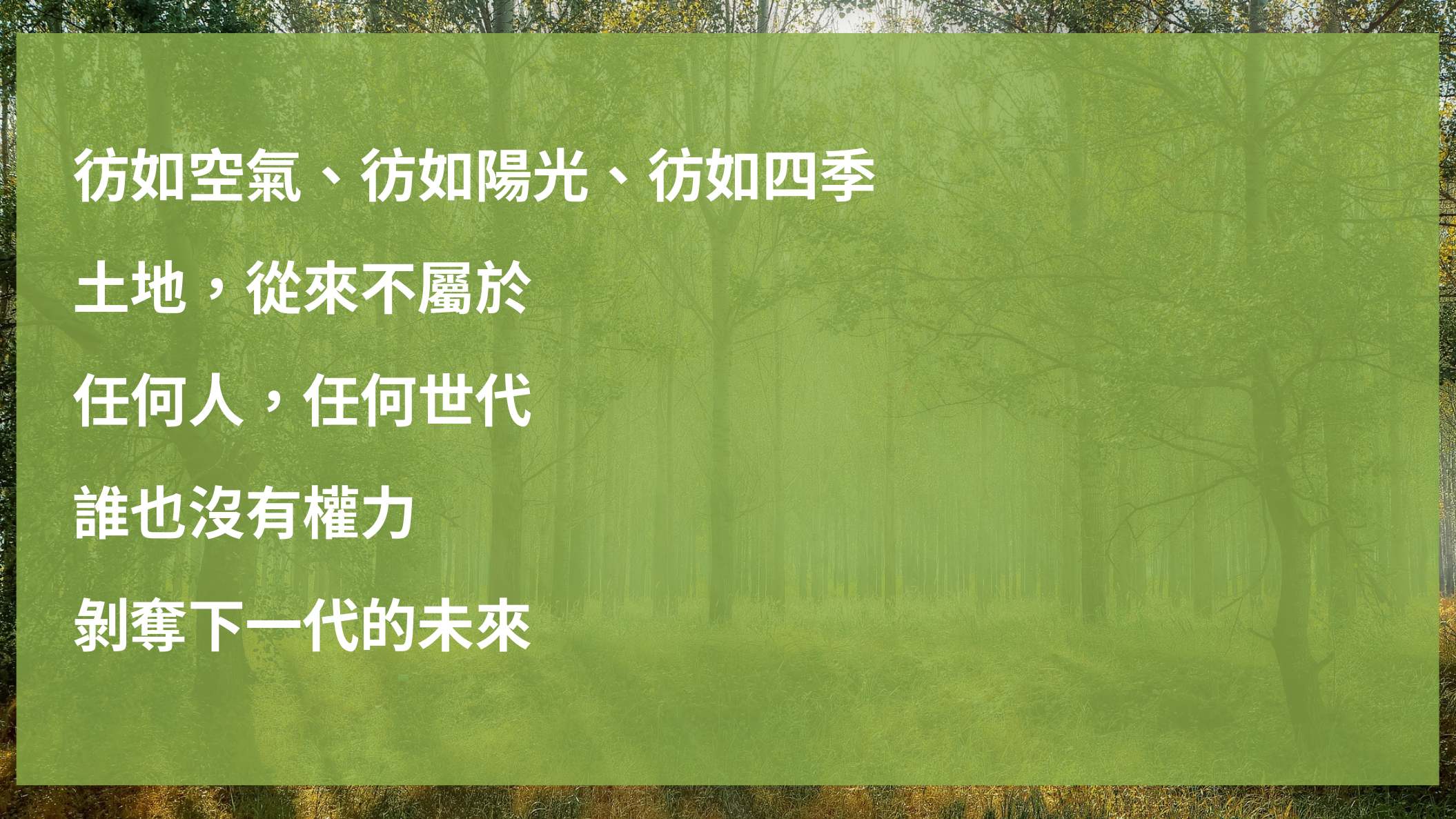

彷如空氣、彷如陽光、彷如四季
土地，從來不屬於
任何人，任何世代
誰也沒有權力
剝奪下一代的未來